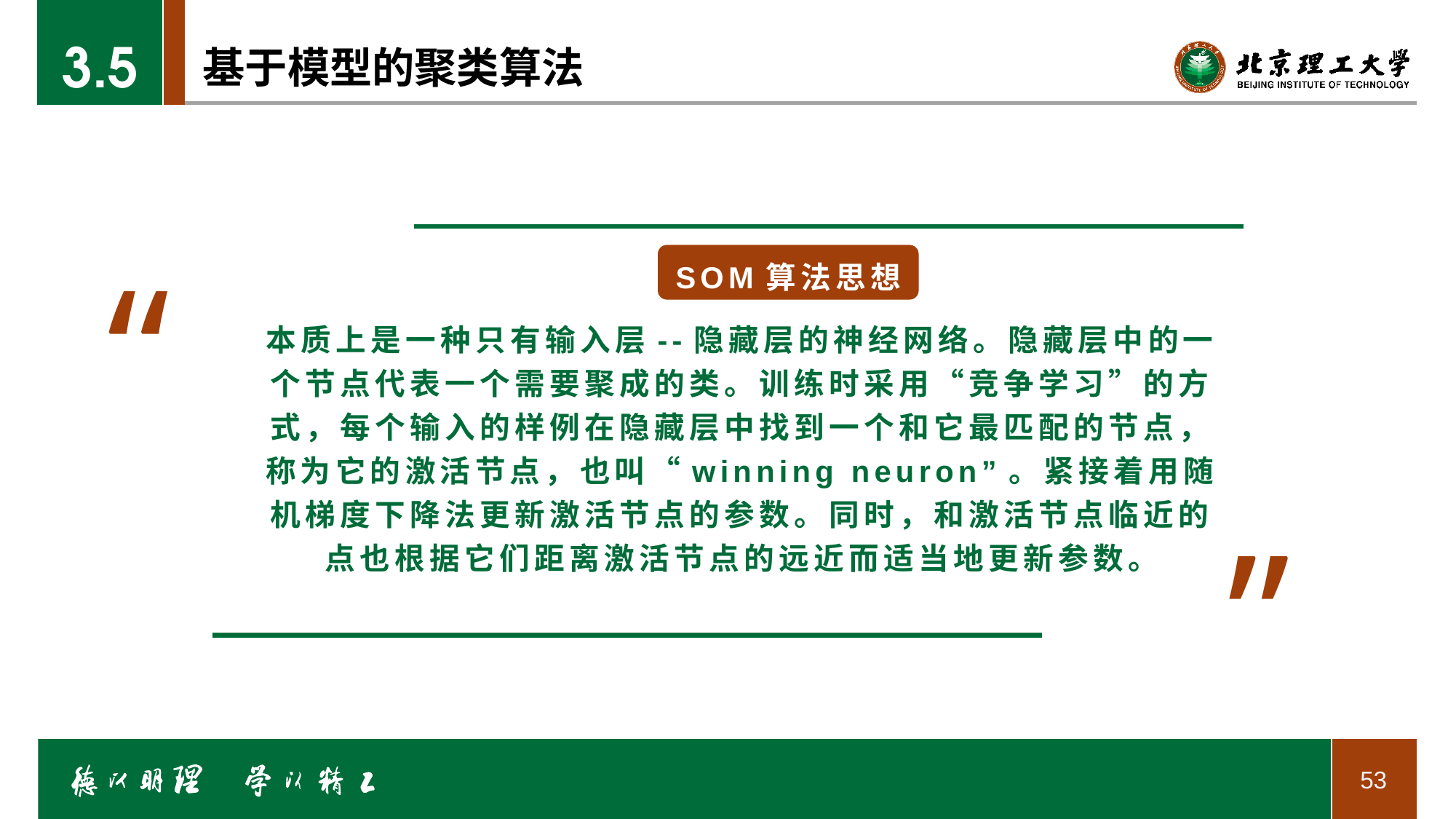

3.5
# 基于模型的聚类算法
“
SOM算法思想
本质上是一种只有输入层--隐藏层的神经网络。隐藏层中的一个节点代表一个需要聚成的类。训练时采用“竞争学习”的方式，每个输入的样例在隐藏层中找到一个和它最匹配的节点，称为它的激活节点，也叫“winning neuron”。紧接着用随机梯度下降法更新激活节点的参数。同时，和激活节点临近的点也根据它们距离激活节点的远近而适当地更新参数。
”